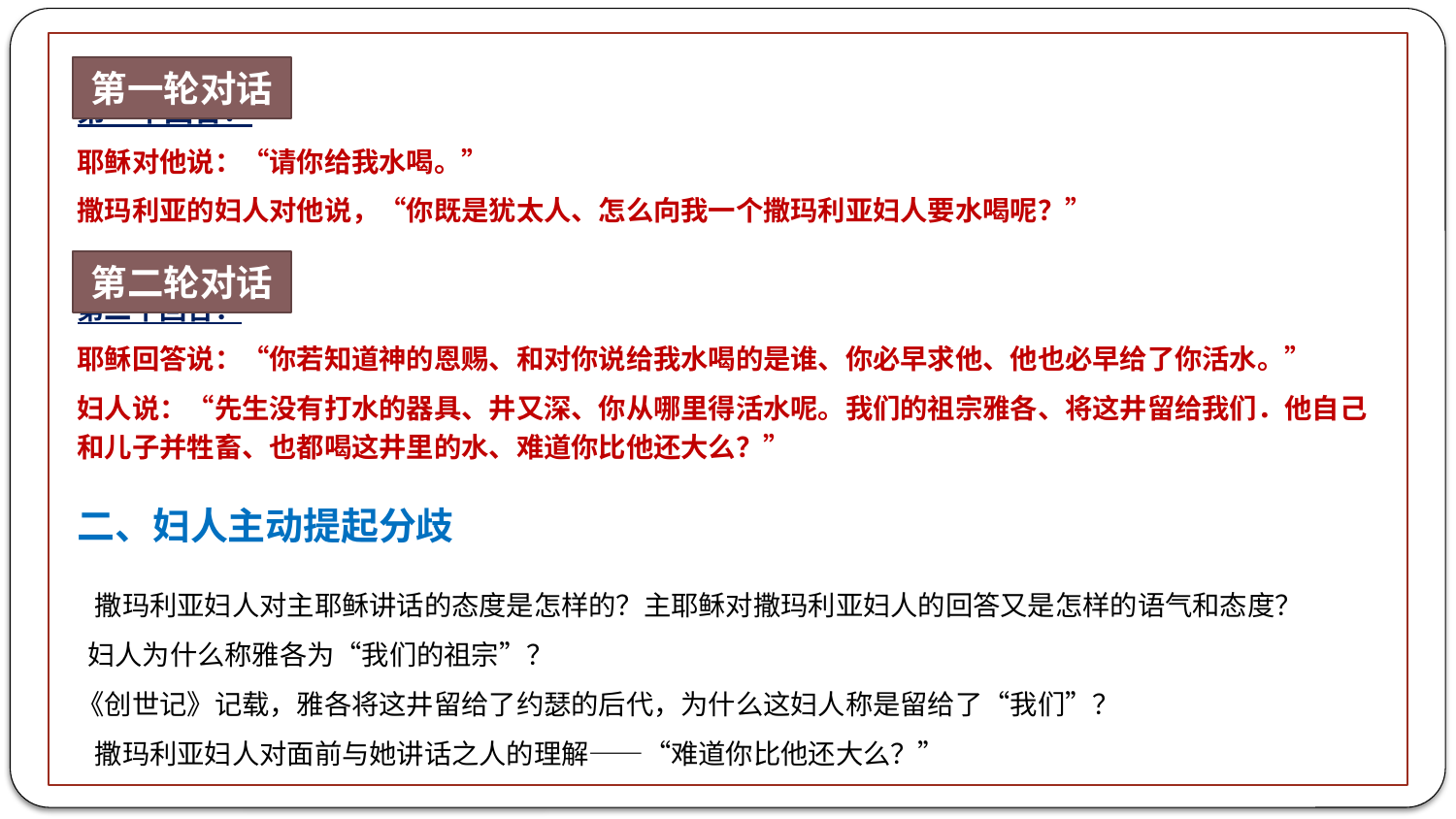

第一个回合：
耶稣对他说：“请你给我水喝。”
撒玛利亚的妇人对他说，“你既是犹太人、怎么向我一个撒玛利亚妇人要水喝呢？”

第二个回合：
耶稣回答说：“你若知道神的恩赐、和对你说给我水喝的是谁、你必早求他、他也必早给了你活水。”
妇人说：“先生没有打水的器具、井又深、你从哪里得活水呢。我们的祖宗雅各、将这井留给我们．他自己和儿子并牲畜、也都喝这井里的水、难道你比他还大么？”

二、妇人主动提起分歧

  撒玛利亚妇人对主耶稣讲话的态度是怎样的？主耶稣对撒玛利亚妇人的回答又是怎样的语气和态度？
 妇人为什么称雅各为“我们的祖宗”？
《创世记》记载，雅各将这井留给了约瑟的后代，为什么这妇人称是留给了“我们”？
  撒玛利亚妇人对面前与她讲话之人的理解——“难道你比他还大么？”

第一轮对话
第二轮对话